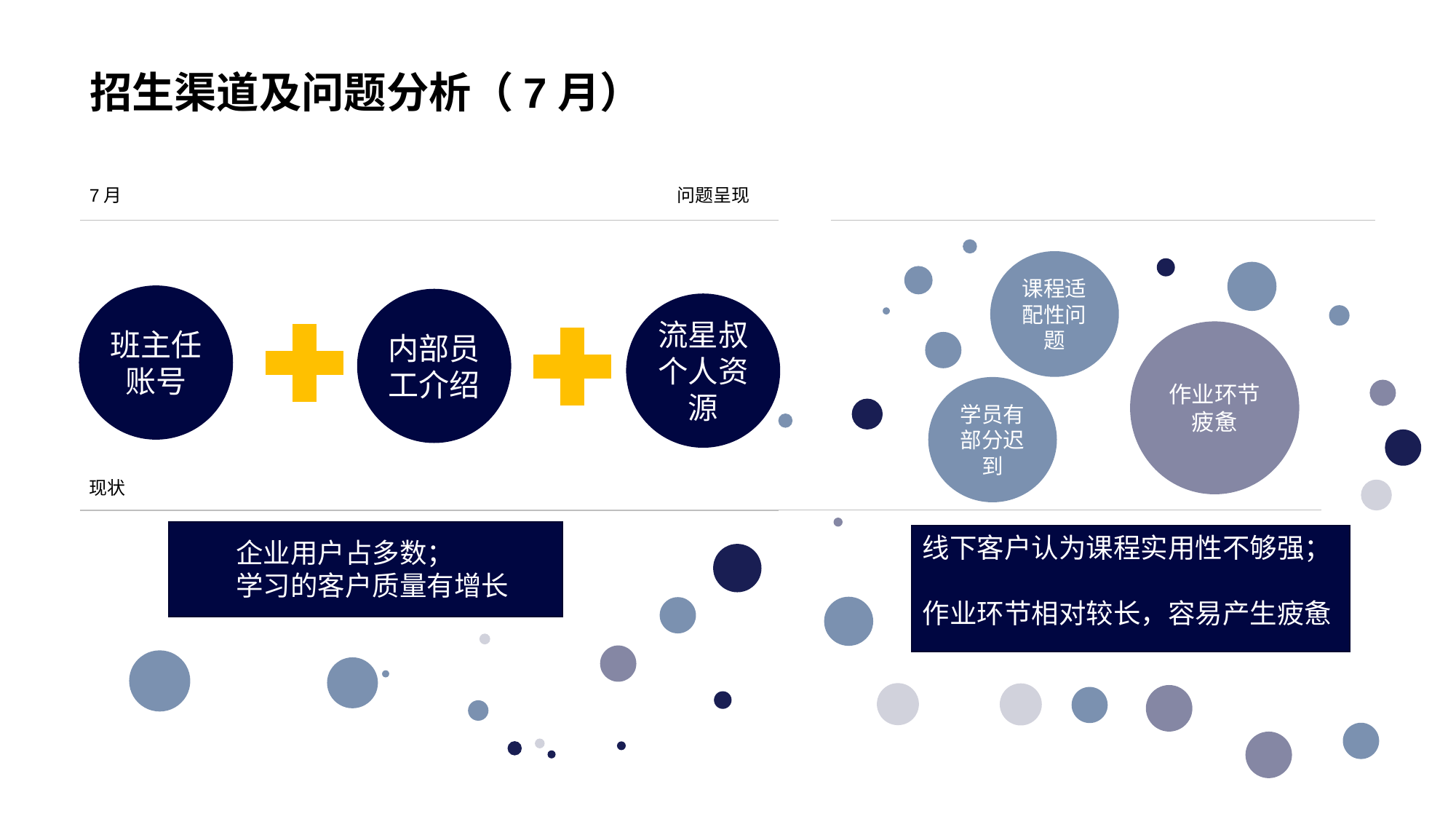

招生渠道及问题分析（7月）
7月                                                                                                                                           问题呈现

课程适配性问题

班主任账号
内部员工介绍
流星叔个人资源

作业环节疲惫

学员有部分迟到

现状

线下客户认为课程实用性不够强；

作业环节相对较长，容易产生疲惫

企业用户占多数；
学习的客户质量有增长